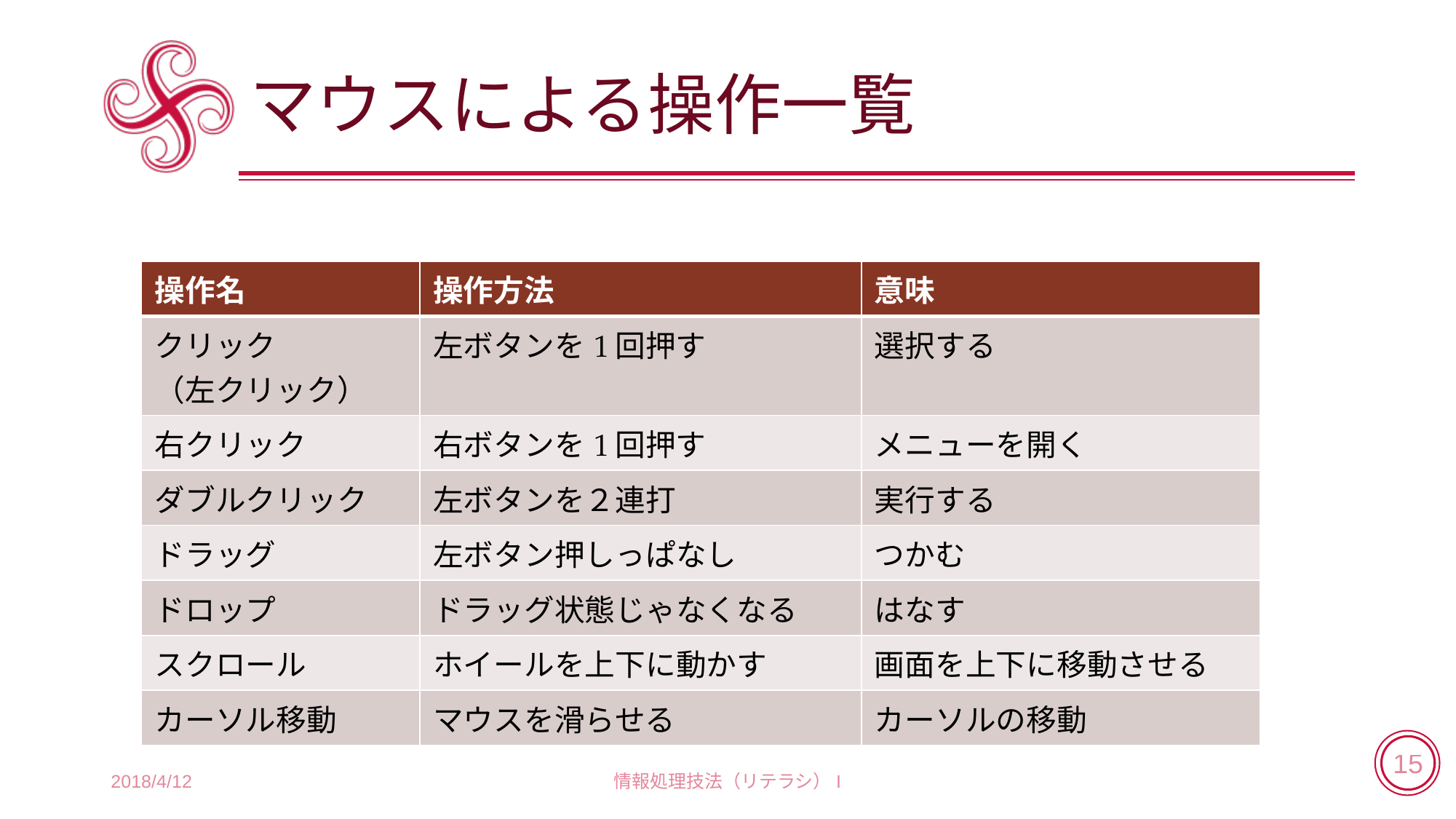

# マウスによる操作一覧
| 操作名 | 操作方法 | 意味 |
| --- | --- | --- |
| クリック （左クリック） | 左ボタンを1回押す | 選択する |
| 右クリック | 右ボタンを1回押す | メニューを開く |
| ダブルクリック | 左ボタンを２連打 | 実行する |
| ドラッグ | 左ボタン押しっぱなし | つかむ |
| ドロップ | ドラッグ状態じゃなくなる | はなす |
| スクロール | ホイールを上下に動かす | 画面を上下に移動させる |
| カーソル移動 | マウスを滑らせる | カーソルの移動 |
2018/4/12
情報処理技法（リテラシ）I